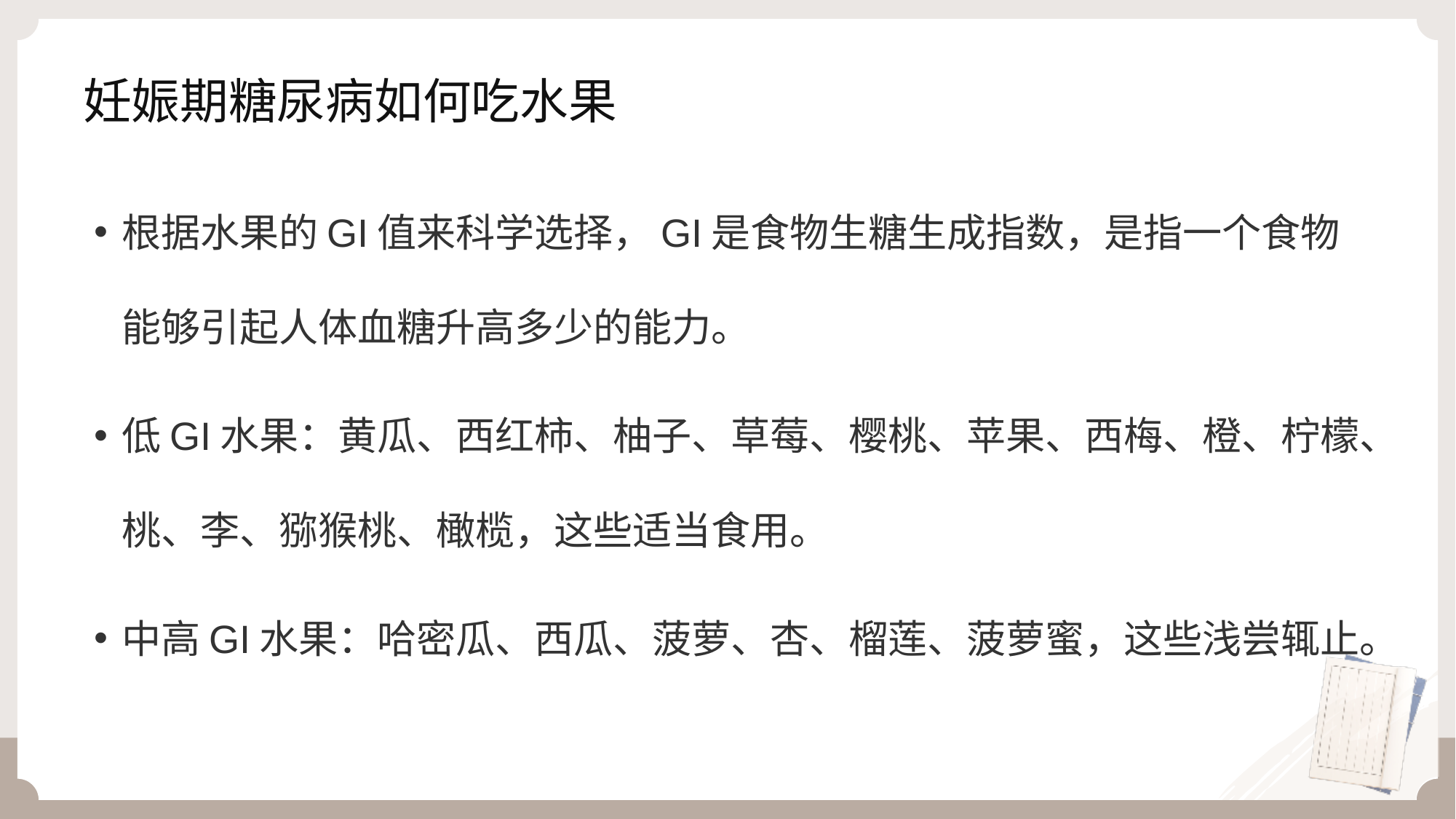

# 妊娠期糖尿病如何吃水果
根据水果的GI值来科学选择，GI是食物生糖生成指数，是指一个食物能够引起人体血糖升高多少的能力。
低GI水果：黄瓜、西红柿、柚子、草莓、樱桃、苹果、西梅、橙、柠檬、桃、李、猕猴桃、橄榄，这些适当食用。
中高GI水果：哈密瓜、西瓜、菠萝、杏、榴莲、菠萝蜜，这些浅尝辄止。